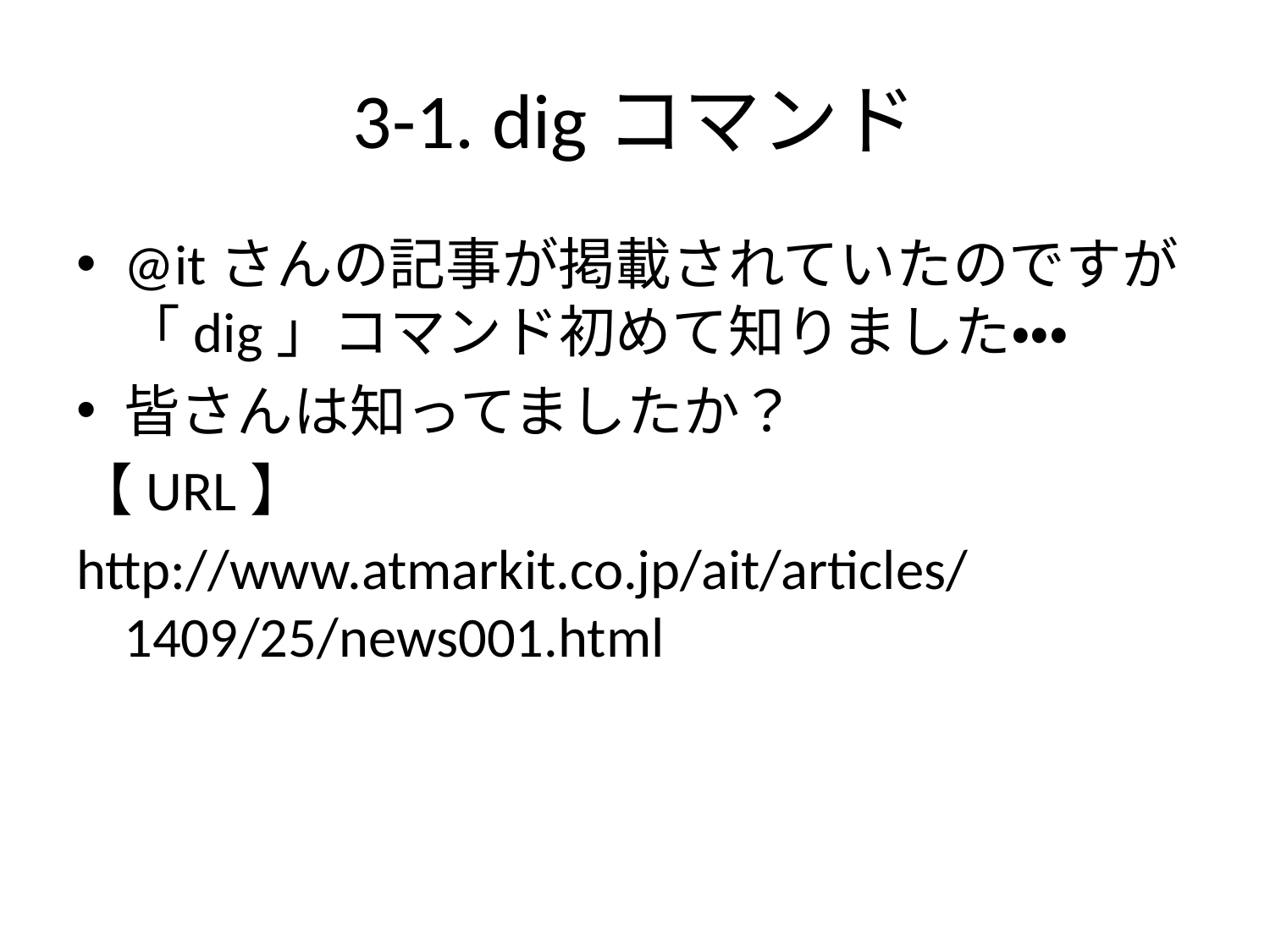

# 3-1. digコマンド
@itさんの記事が掲載されていたのですが「dig」コマンド初めて知りました・・・
皆さんは知ってましたか？
【URL】
http://www.atmarkit.co.jp/ait/articles/1409/25/news001.html